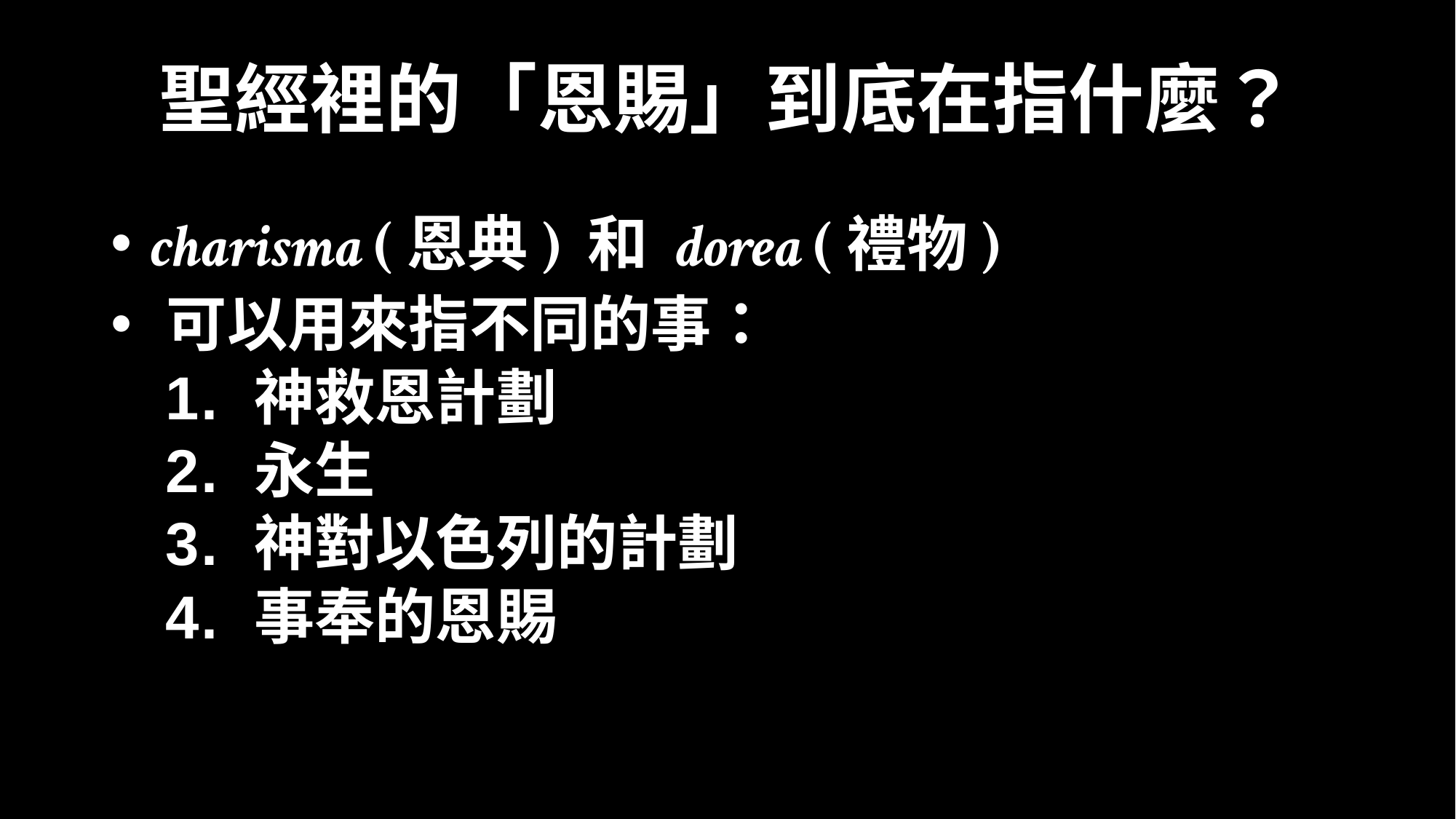

聖經裡的「恩賜」到底在指什麼？

 charisma (恩典) 和 dorea (禮物)
 可以用來指不同的事：
神救恩計劃
永生
神對以色列的計劃
事奉的恩賜